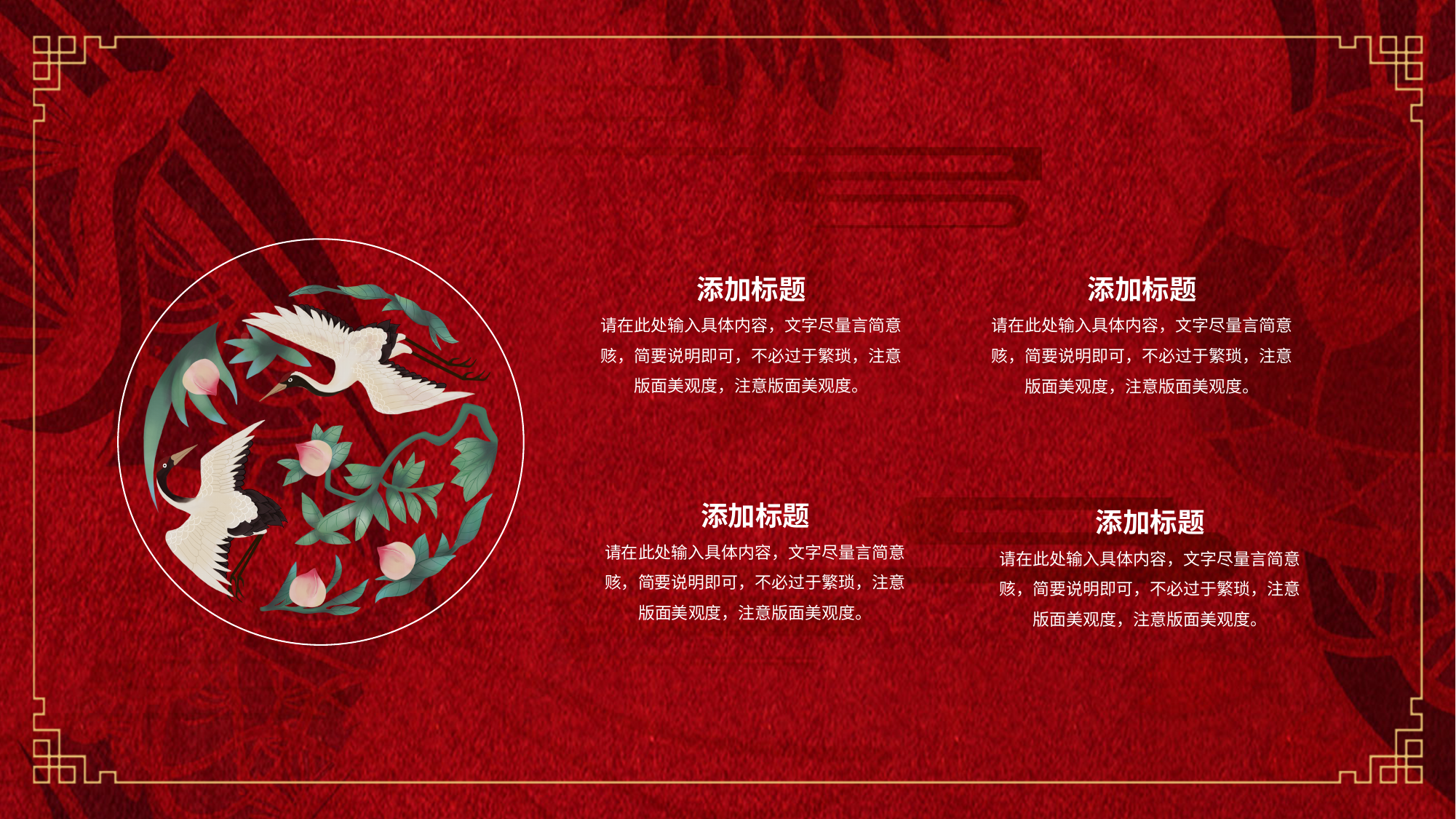

添加标题
请在此处输入具体内容，文字尽量言简意赅，简要说明即可，不必过于繁琐，注意版面美观度，注意版面美观度。
添加标题
请在此处输入具体内容，文字尽量言简意赅，简要说明即可，不必过于繁琐，注意版面美观度，注意版面美观度。
添加标题
请在此处输入具体内容，文字尽量言简意赅，简要说明即可，不必过于繁琐，注意版面美观度，注意版面美观度。
添加标题
请在此处输入具体内容，文字尽量言简意赅，简要说明即可，不必过于繁琐，注意版面美观度，注意版面美观度。